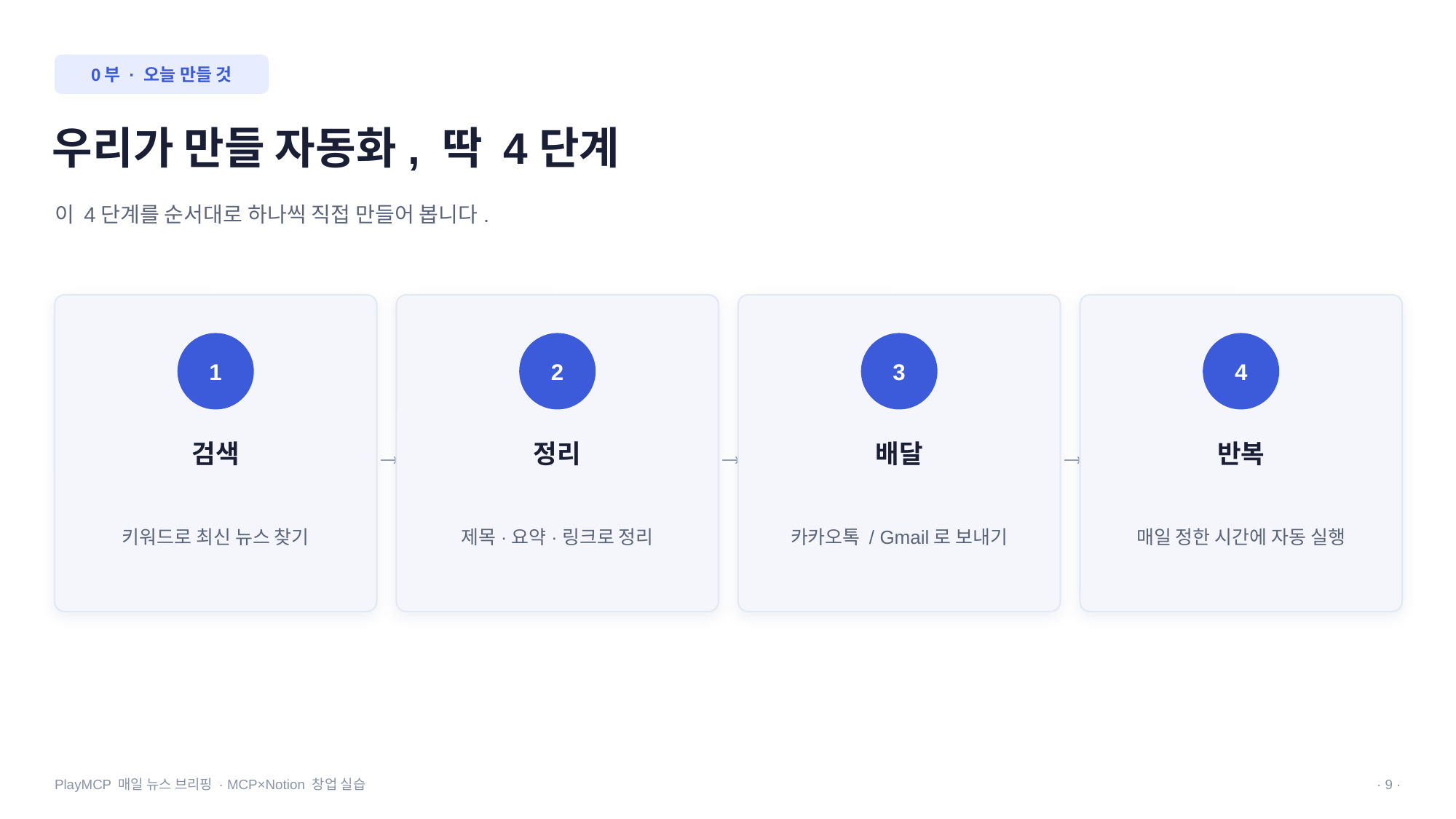

0부 · 오늘 만들 것
우리가 만들 자동화, 딱 4단계
이 4단계를 순서대로 하나씩 직접 만들어 봅니다.

→

→

→

1

2

3

4
검색
정리
배달
반복
키워드로 최신 뉴스 찾기
제목·요약·링크로 정리
카카오톡 / Gmail로 보내기
매일 정한 시간에 자동 실행
PlayMCP 매일 뉴스 브리핑 · MCP×Notion 창업 실습
· 9 ·